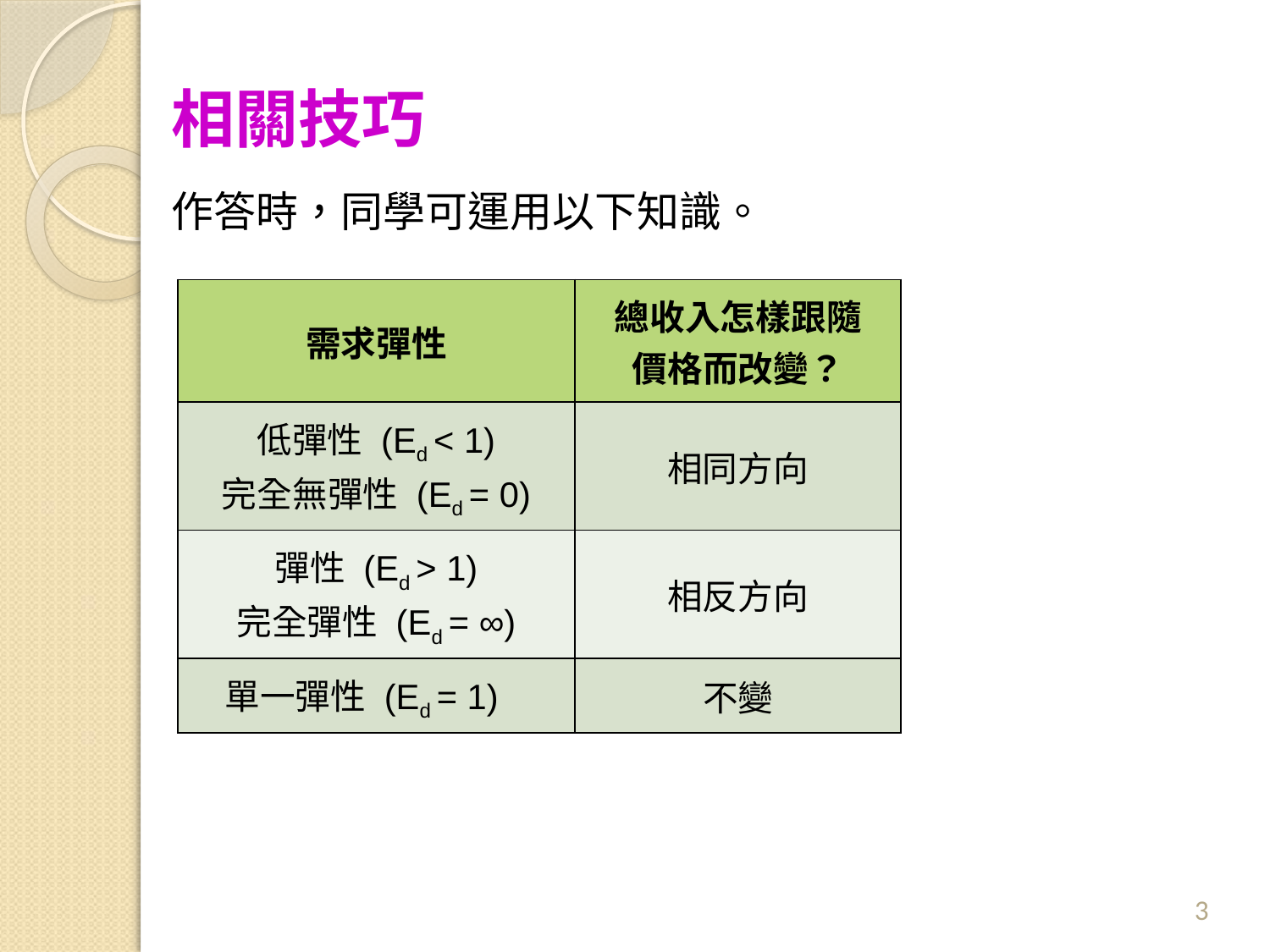

# 相關技巧
作答時，同學可運用以下知識。
| 需求彈性 | 總收入怎樣跟隨 價格而改變？ |
| --- | --- |
| 低彈性 (Ed < 1) 完全無彈性 (Ed = 0) | 相同方向 |
| 彈性 (Ed > 1) 完全彈性 (Ed = ∞) | 相反方向 |
| 單一彈性 (Ed = 1) | 不變 |
3